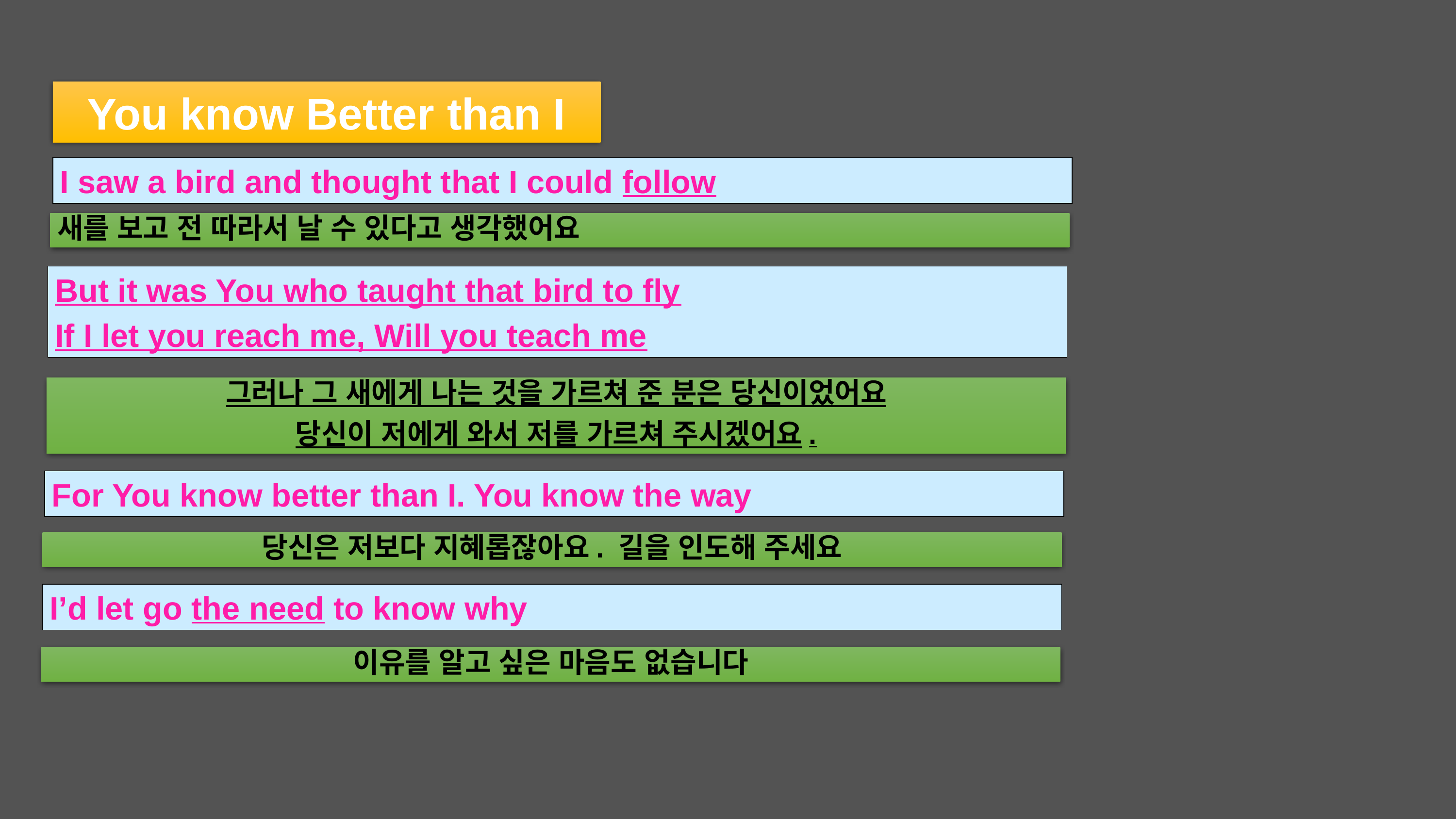

You know Better than I
I saw a bird and thought that I could follow
새를 보고 전 따라서 날 수 있다고 생각했어요
But it was You who taught that bird to fly
If I let you reach me, Will you teach me
그러나 그 새에게 나는 것을 가르쳐 준 분은 당신이었어요
당신이 저에게 와서 저를 가르쳐 주시겠어요.
For You know better than I. You know the way
당신은 저보다 지혜롭잖아요. 길을 인도해 주세요
I’d let go the need to know why
이유를 알고 싶은 마음도 없습니다